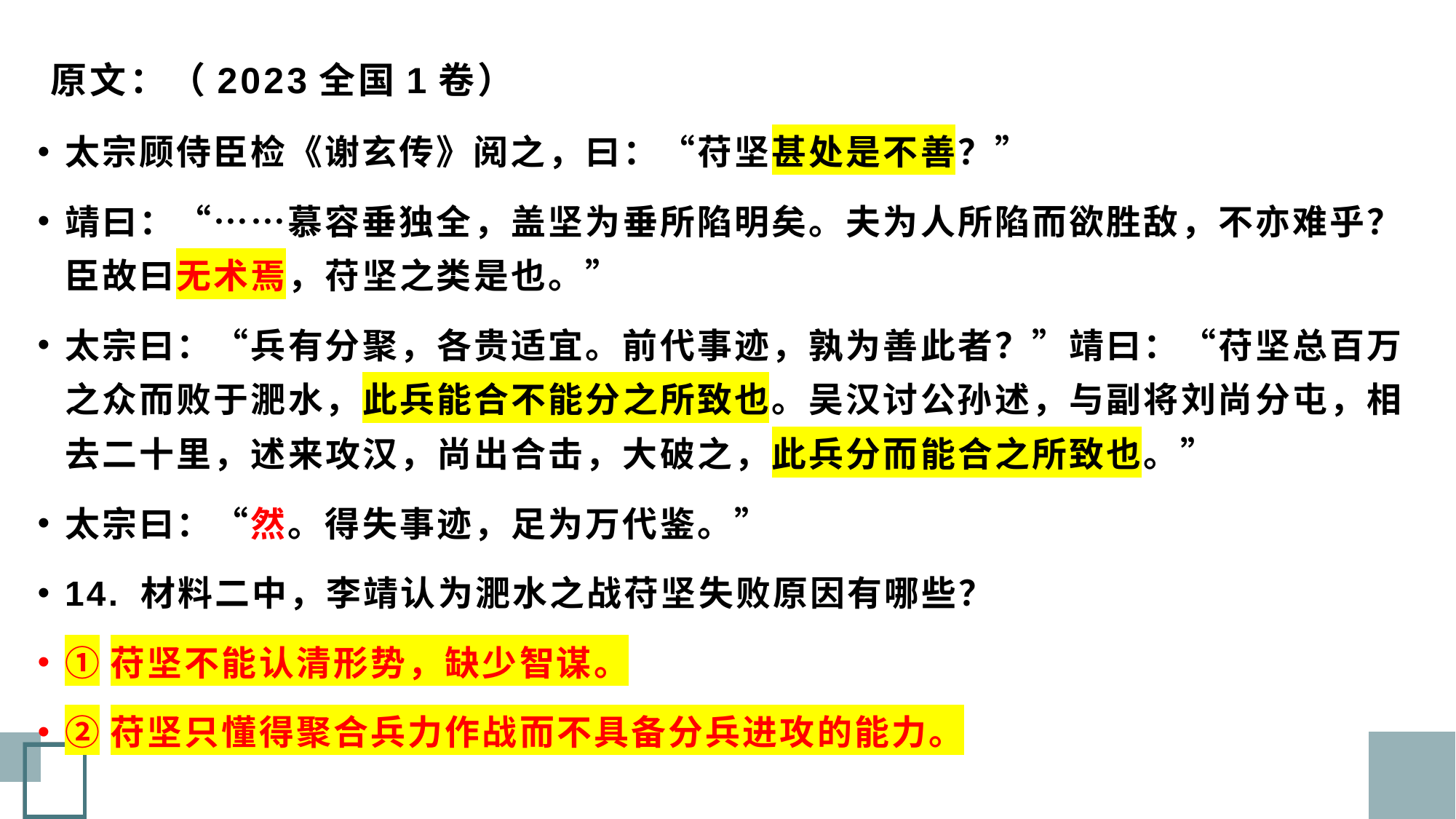

# 原文：（2023全国1卷）
太宗顾侍臣检《谢玄传》阅之，曰：“苻坚甚处是不善？”
靖曰：“……慕容垂独全，盖坚为垂所陷明矣。夫为人所陷而欲胜敌，不亦难乎？臣故曰无术焉，苻坚之类是也。”
太宗曰：“兵有分聚，各贵适宜。前代事迹，孰为善此者？”靖曰：“苻坚总百万之众而败于淝水，此兵能合不能分之所致也。吴汉讨公孙述，与副将刘尚分屯，相去二十里，述来攻汉，尚出合击，大破之，此兵分而能合之所致也。”
太宗曰：“然。得失事迹，足为万代鉴。”
14. 材料二中，李靖认为淝水之战苻坚失败原因有哪些？
①苻坚不能认清形势，缺少智谋。
②苻坚只懂得聚合兵力作战而不具备分兵进攻的能力。